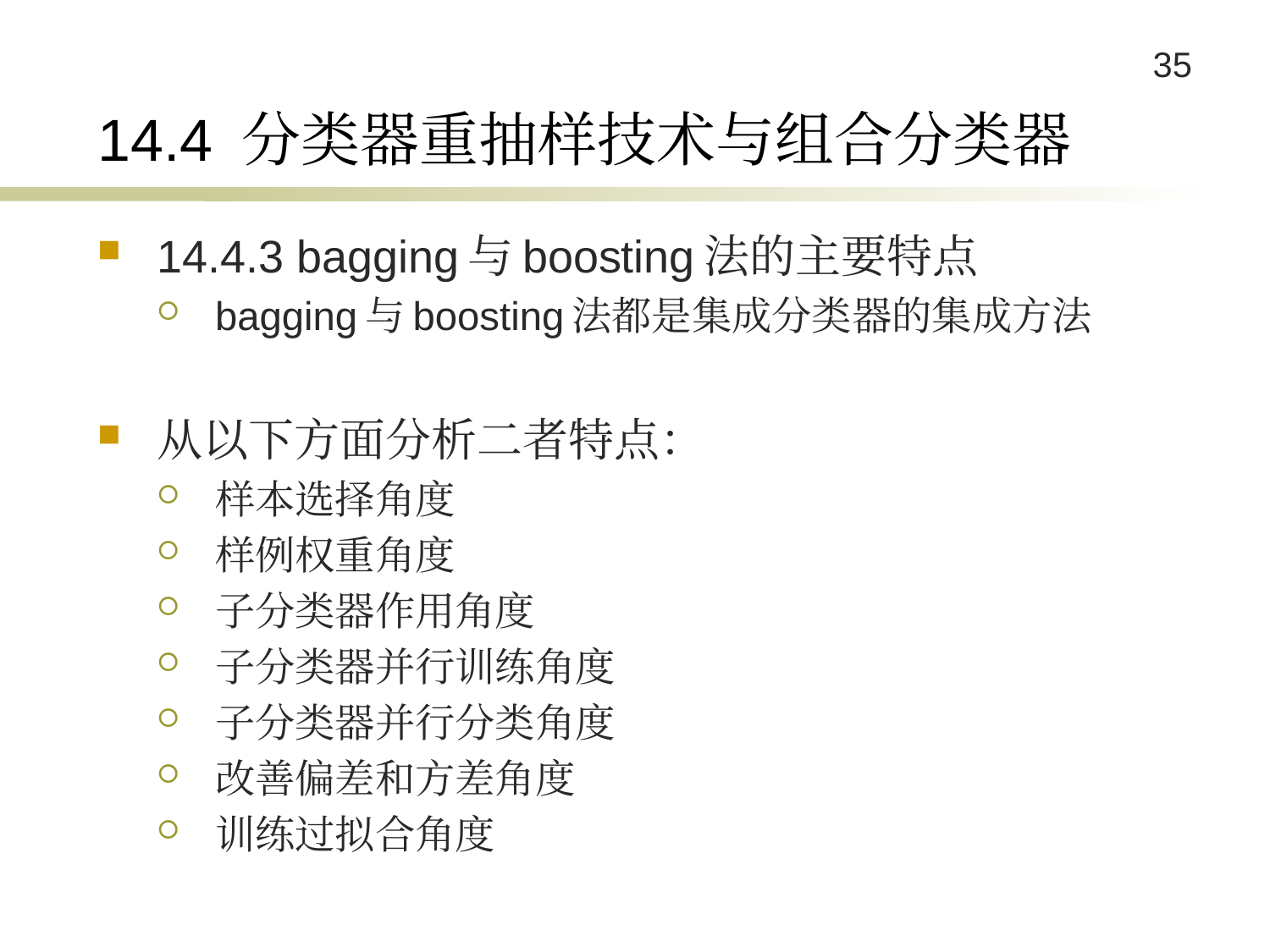

# 14.4 分类器重抽样技术与组合分类器
14.4.3 bagging与boosting法的主要特点
bagging与boosting法都是集成分类器的集成方法

从以下方面分析二者特点：
样本选择角度
样例权重角度
子分类器作用角度
子分类器并行训练角度
子分类器并行分类角度
改善偏差和方差角度
训练过拟合角度